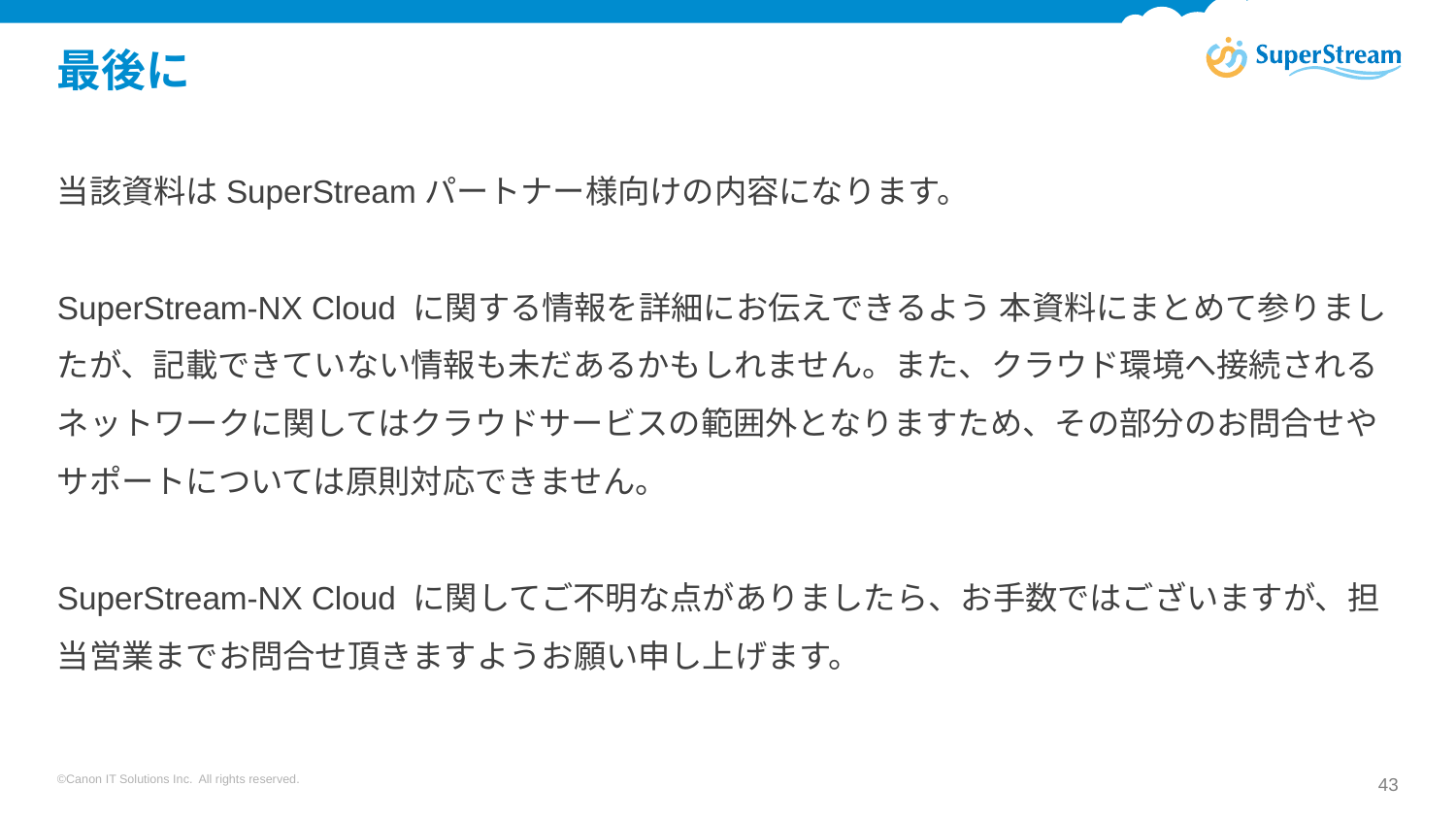

# 最後に
当該資料はSuperStreamパートナー様向けの内容になります。

SuperStream-NX Cloud に関する情報を詳細にお伝えできるよう 本資料にまとめて参りましたが、記載できていない情報も未だあるかもしれません。また、クラウド環境へ接続されるネットワークに関してはクラウドサービスの範囲外となりますため、その部分のお問合せやサポートについては原則対応できません。

SuperStream-NX Cloud に関してご不明な点がありましたら、お手数ではございますが、担当営業までお問合せ頂きますようお願い申し上げます。

©Canon IT Solutions Inc.  All rights reserved.
43